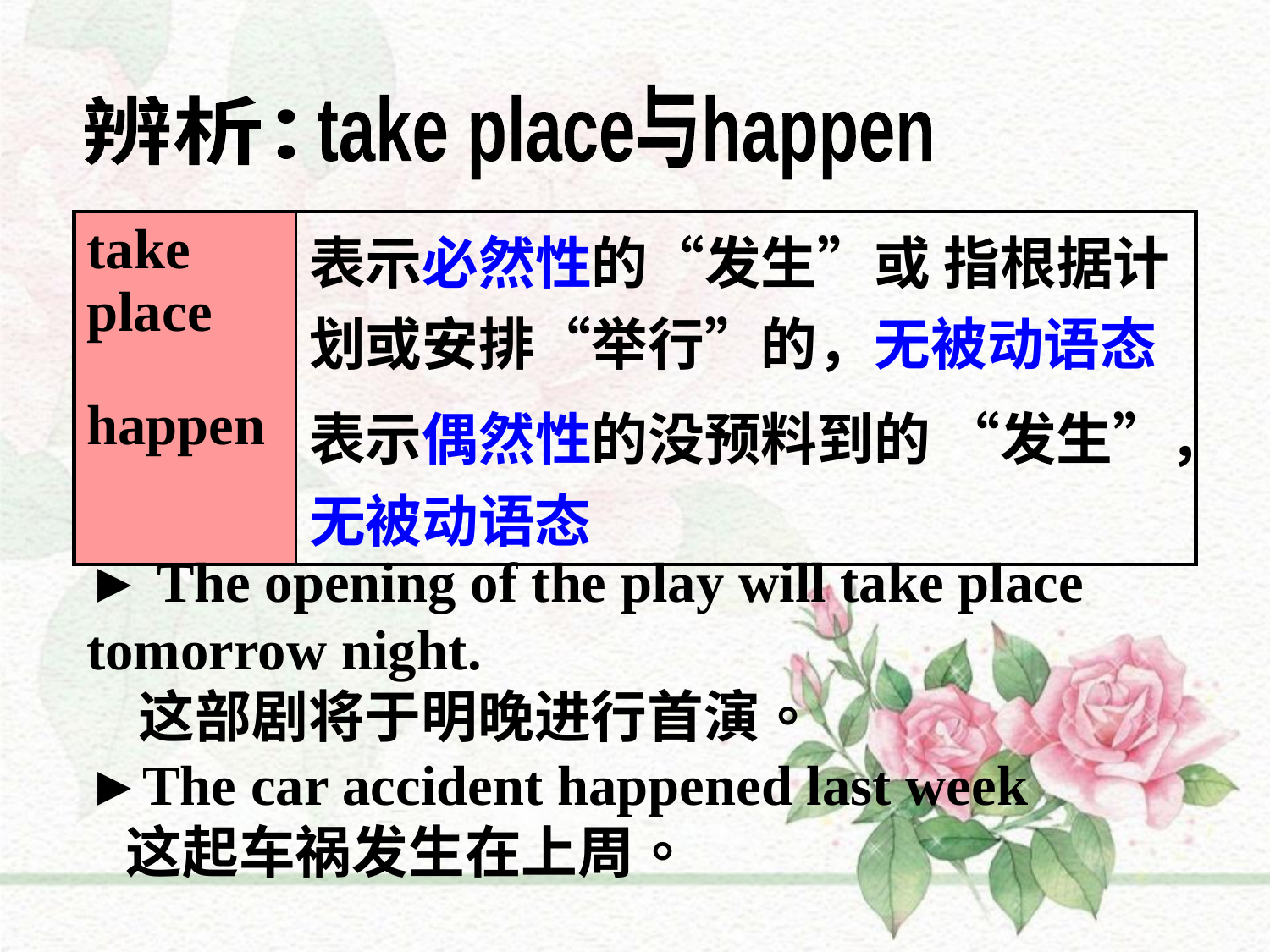

take place与happen
辨析：
| take place | 表示必然性的“发生”或 指根据计划或安排“举行”的，无被动语态 |
| --- | --- |
| happen | 表示偶然性的没预料到的 “发生”，无被动语态 |
► The opening of the play will take place tomorrow night	.
   这部剧将于明晚进行首演。
►The car accident happened last week
  这起车祸发生在上周。